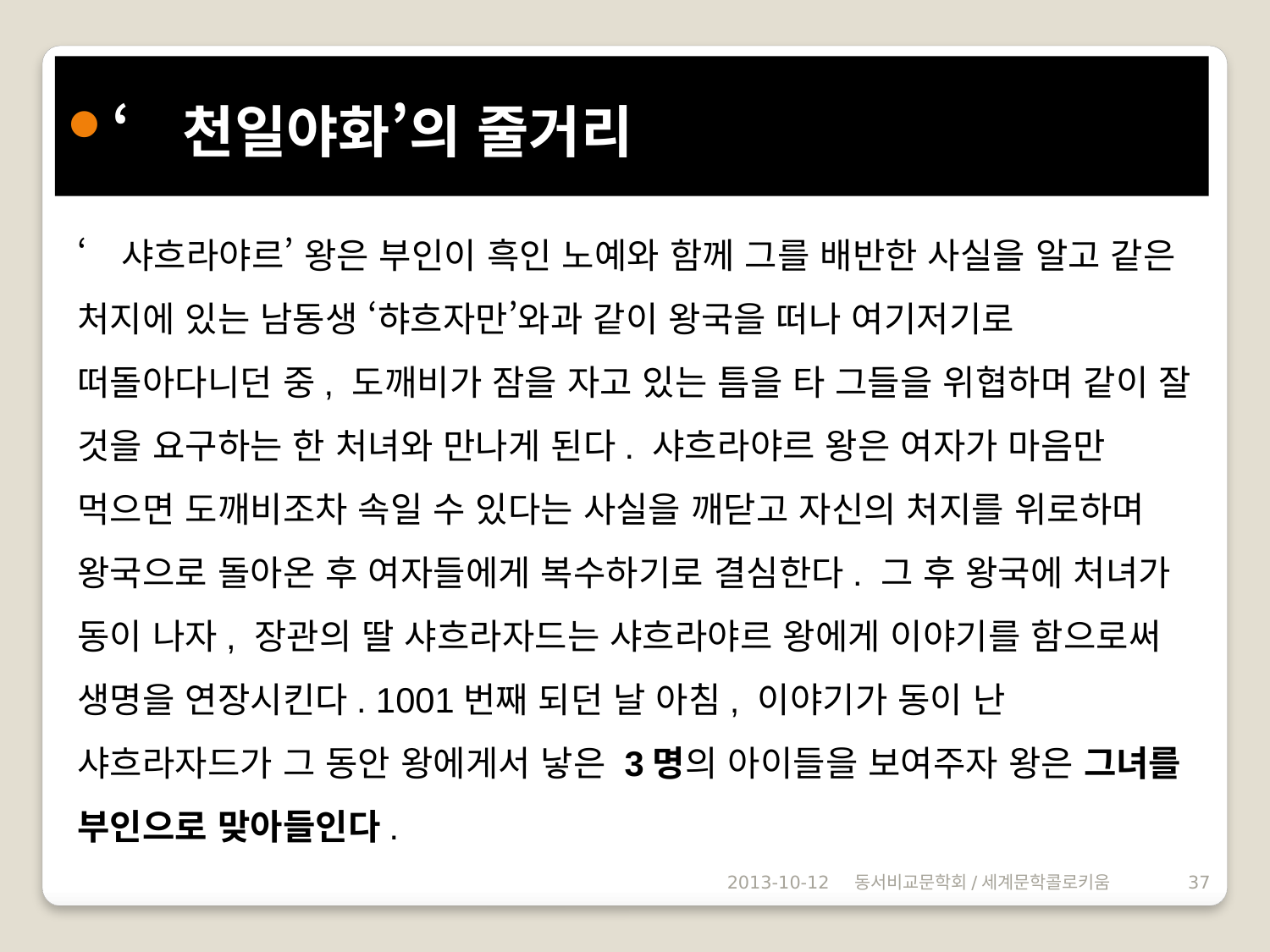

‘천일야화’의 줄거리
‘샤흐라야르’ 왕은 부인이 흑인 노예와 함께 그를 배반한 사실을 알고 같은 처지에 있는 남동생 ‘햐흐자만’와과 같이 왕국을 떠나 여기저기로 떠돌아다니던 중, 도깨비가 잠을 자고 있는 틈을 타 그들을 위협하며 같이 잘 것을 요구하는 한 처녀와 만나게 된다. 샤흐라야르 왕은 여자가 마음만 먹으면 도깨비조차 속일 수 있다는 사실을 깨닫고 자신의 처지를 위로하며 왕국으로 돌아온 후 여자들에게 복수하기로 결심한다. 그 후 왕국에 처녀가 동이 나자, 장관의 딸 샤흐라자드는 샤흐라야르 왕에게 이야기를 함으로써 생명을 연장시킨다. 1001번째 되던 날 아침, 이야기가 동이 난 샤흐라자드가 그 동안 왕에게서 낳은 3명의 아이들을 보여주자 왕은 그녀를 부인으로 맞아들인다.
2013-10-12
동서비교문학회/세계문학콜로키움
37